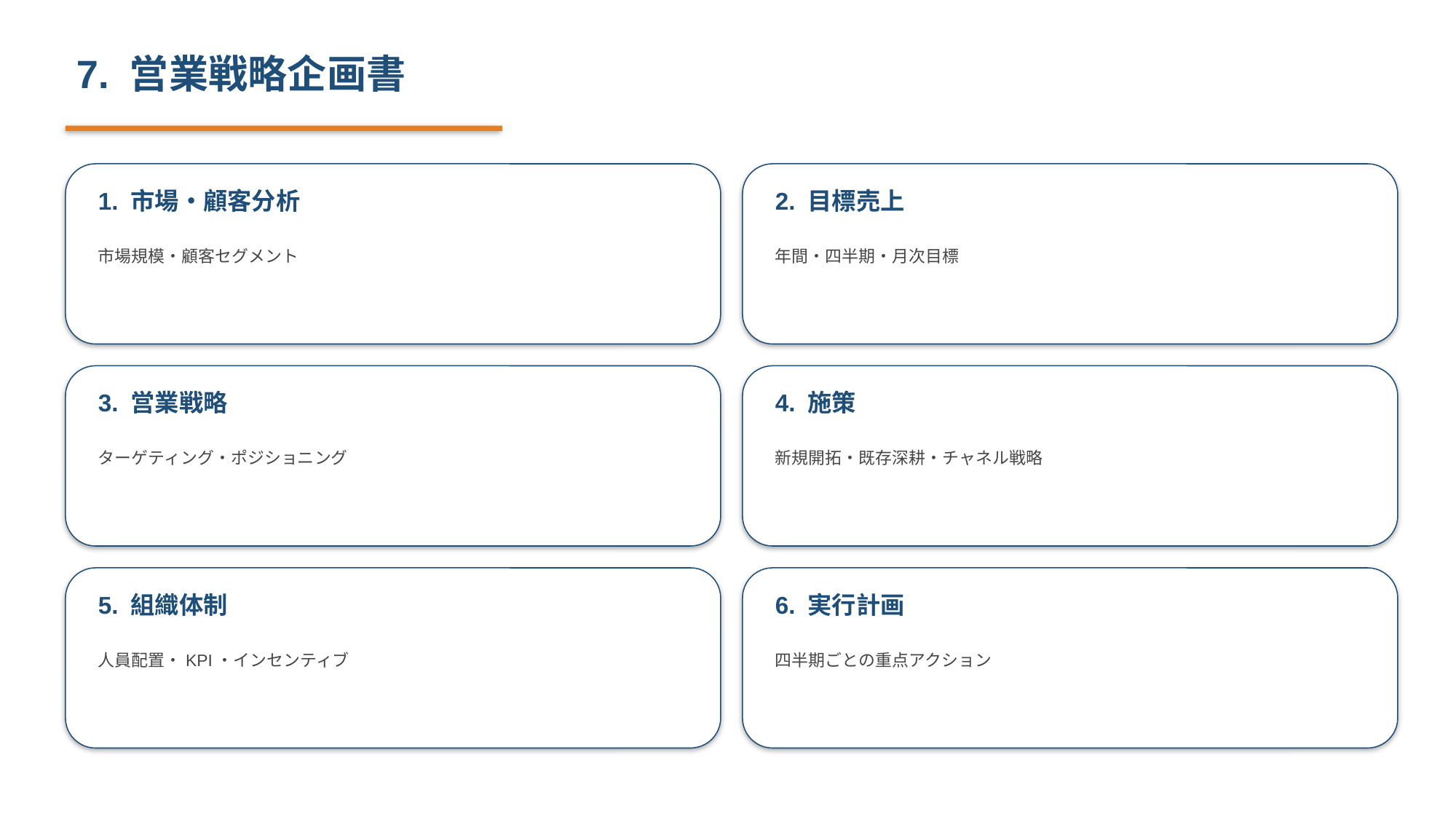

7. 営業戦略企画書

1. 市場・顧客分析
2. 目標売上
市場規模・顧客セグメント
年間・四半期・月次目標

3. 営業戦略
4. 施策
ターゲティング・ポジショニング
新規開拓・既存深耕・チャネル戦略

5. 組織体制
6. 実行計画
人員配置・KPI・インセンティブ
四半期ごとの重点アクション